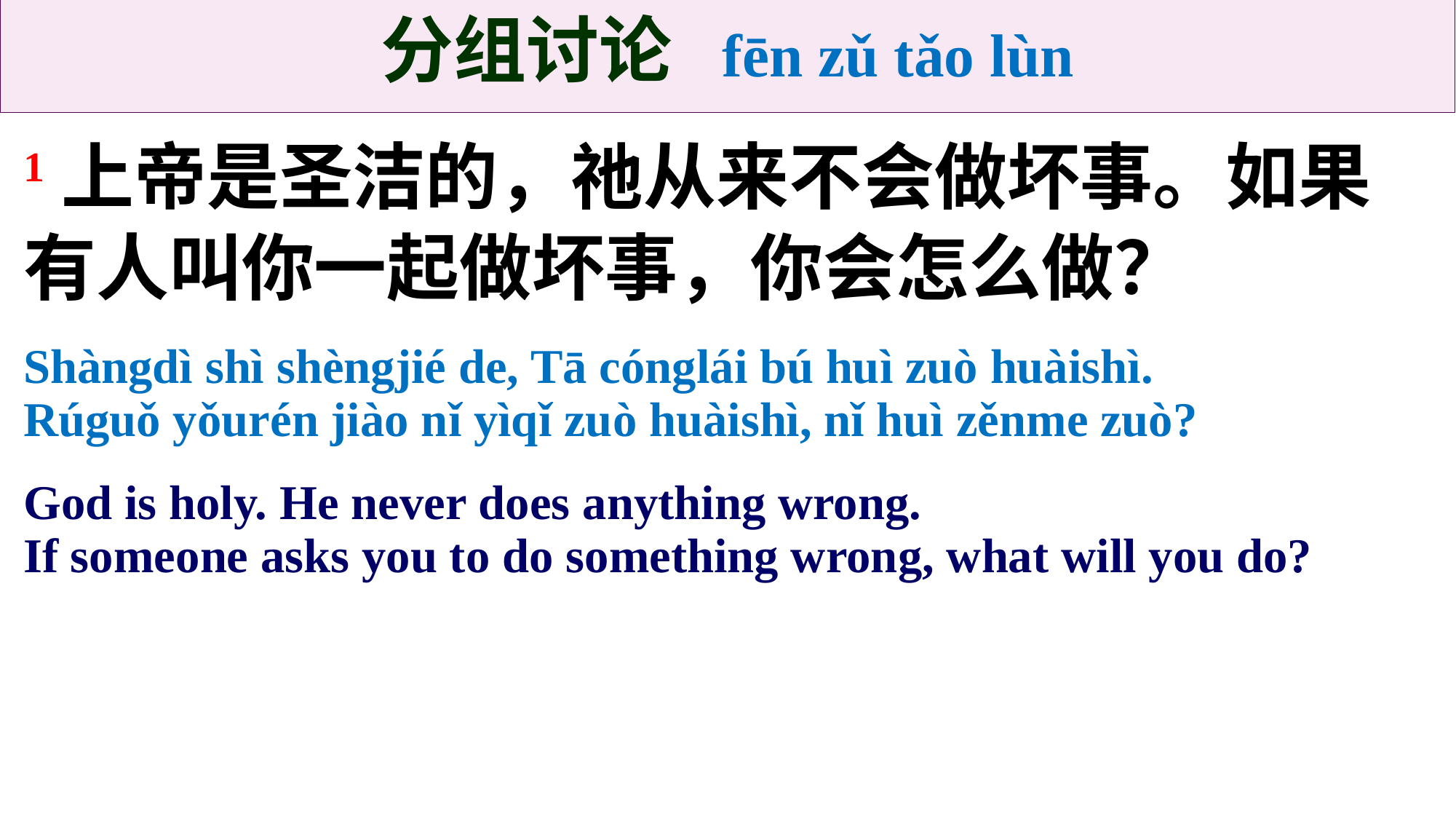

分组讨论  fēn zǔ tǎo lùn
1上帝是圣洁的，祂从来不会做坏事。如果有人叫你一起做坏事，你会怎么做？

Shàngdì shì shèngjié de, Tā cónglái bú huì zuò huàishì.
Rúguǒ yǒurén jiào nǐ yìqǐ zuò huàishì, nǐ huì zěnme zuò?

God is holy. He never does anything wrong.
If someone asks you to do something wrong, what will you do?